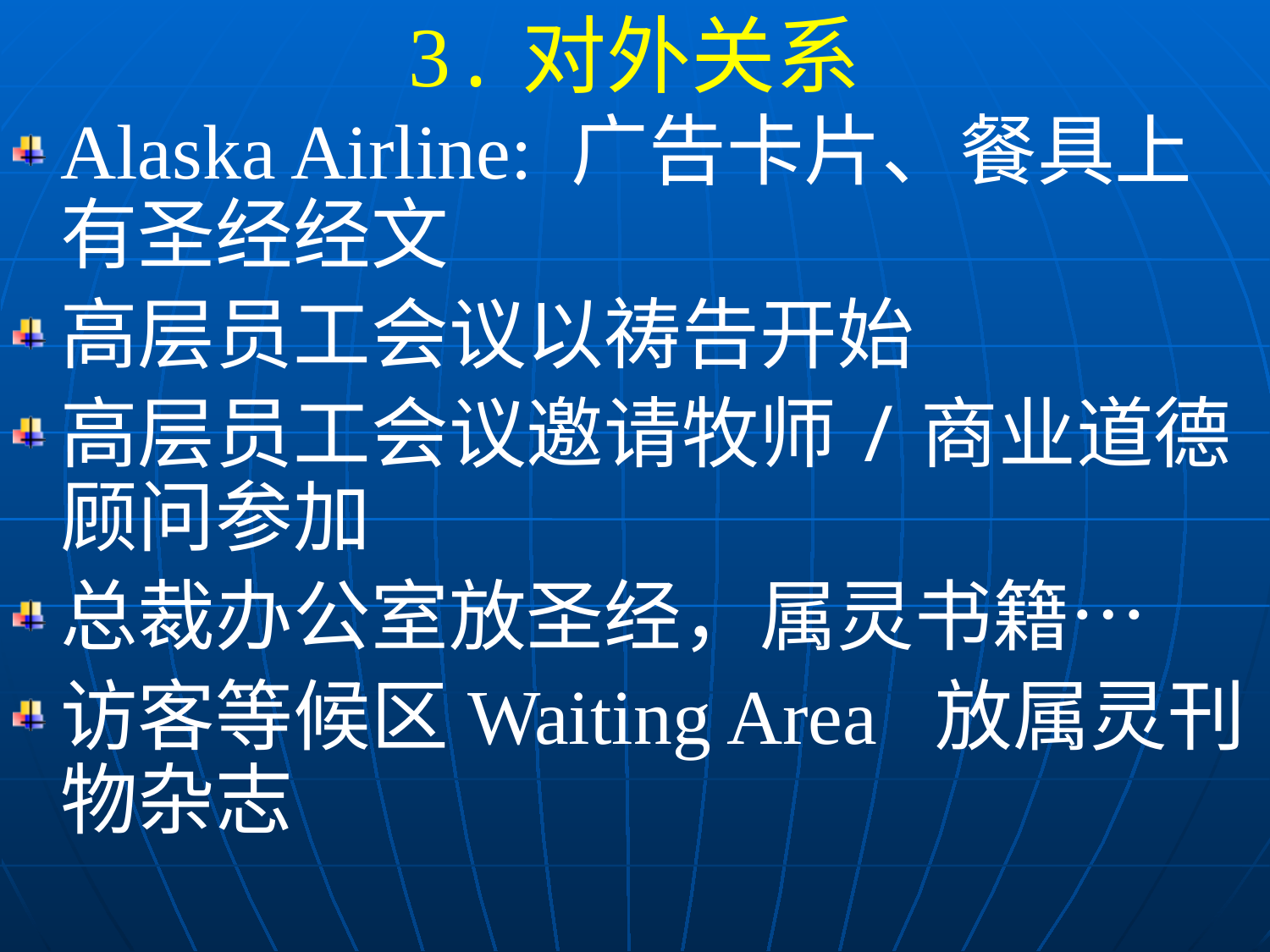

3.对外关系
Alaska Airline: 广告卡片、餐具上有圣经经文
高层员工会议以祷告开始
高层员工会议邀请牧师/商业道德顾问参加
总裁办公室放圣经，属灵书籍…
访客等候区Waiting Area  放属灵刊物杂志